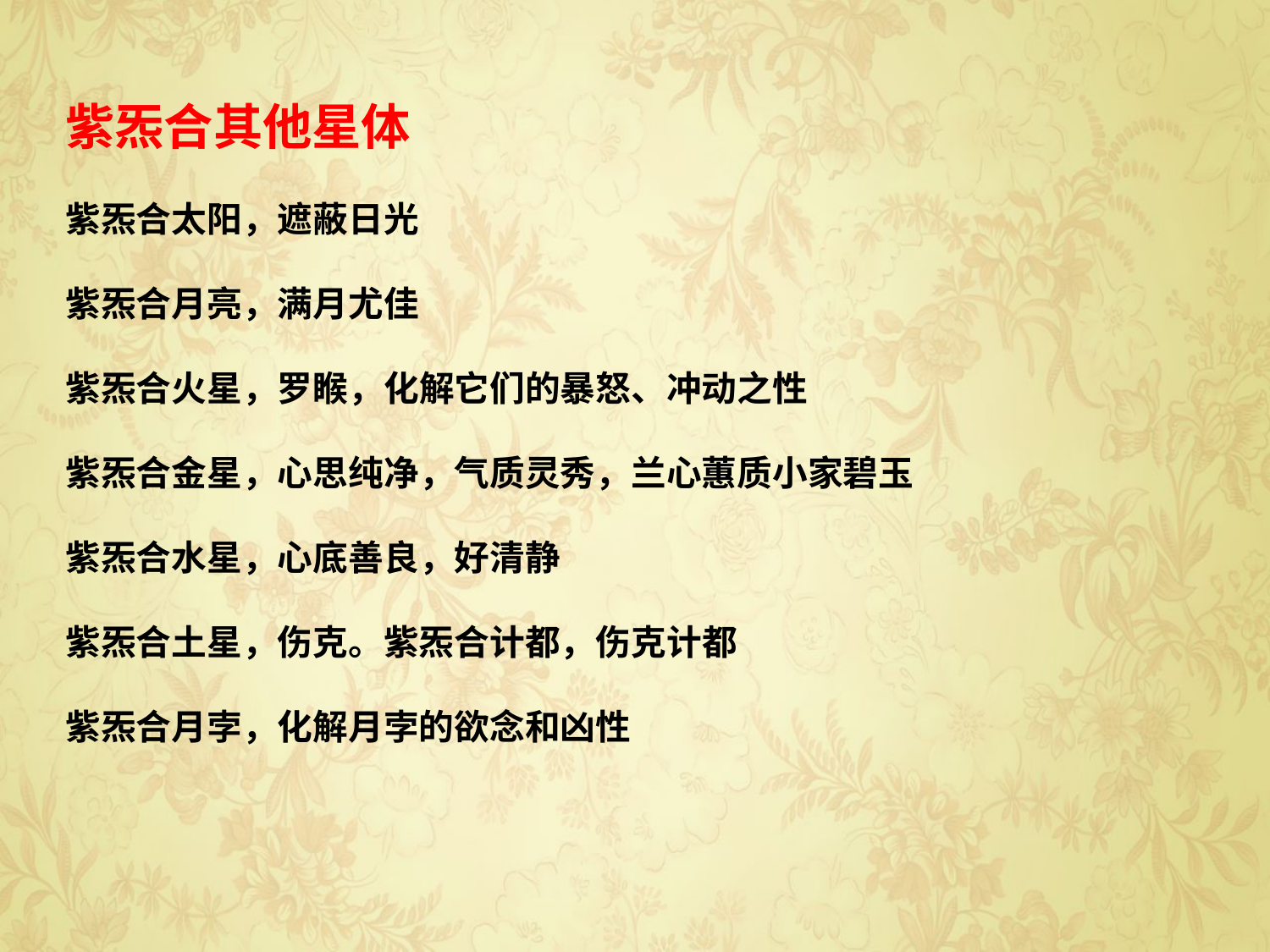

紫炁合其他星体

紫炁合太阳，遮蔽日光

紫炁合月亮，满月尤佳

紫炁合火星，罗睺，化解它们的暴怒、冲动之性

紫炁合金星，心思纯净，气质灵秀，兰心蕙质小家碧玉

紫炁合水星，心底善良，好清静

紫炁合土星，伤克。紫炁合计都，伤克计都

紫炁合月孛，化解月孛的欲念和凶性